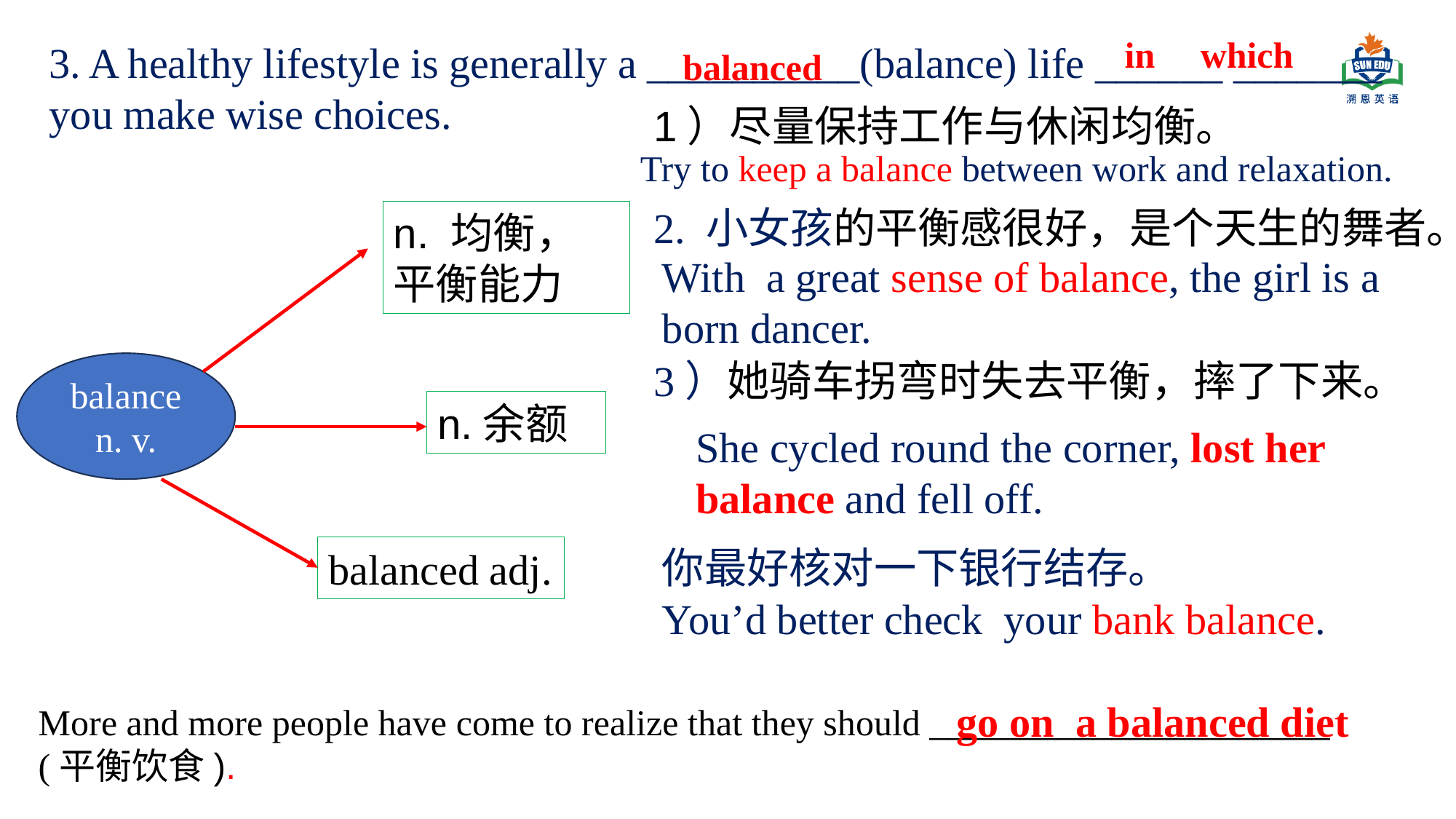

in     which
3. A healthy lifestyle is generally a __________(balance) life ______ _______ you make wise choices.

balanced
1）尽量保持工作与休闲均衡。

2. 小女孩的平衡感很好，是个天生的舞者。

3）她骑车拐弯时失去平衡，摔了下来。
Try to keep a balance between work and relaxation.
n. 均衡，平衡能力
With  a great sense of balance, the girl is a born dancer.
balance n. v.
n.余额
She cycled round the corner, lost her balance and fell off.
你最好核对一下银行结存。
You’d better check  your bank balance.
balanced adj.
 go on  a balanced diet
More and more people have come to realize that they should ______________________
(平衡饮食).